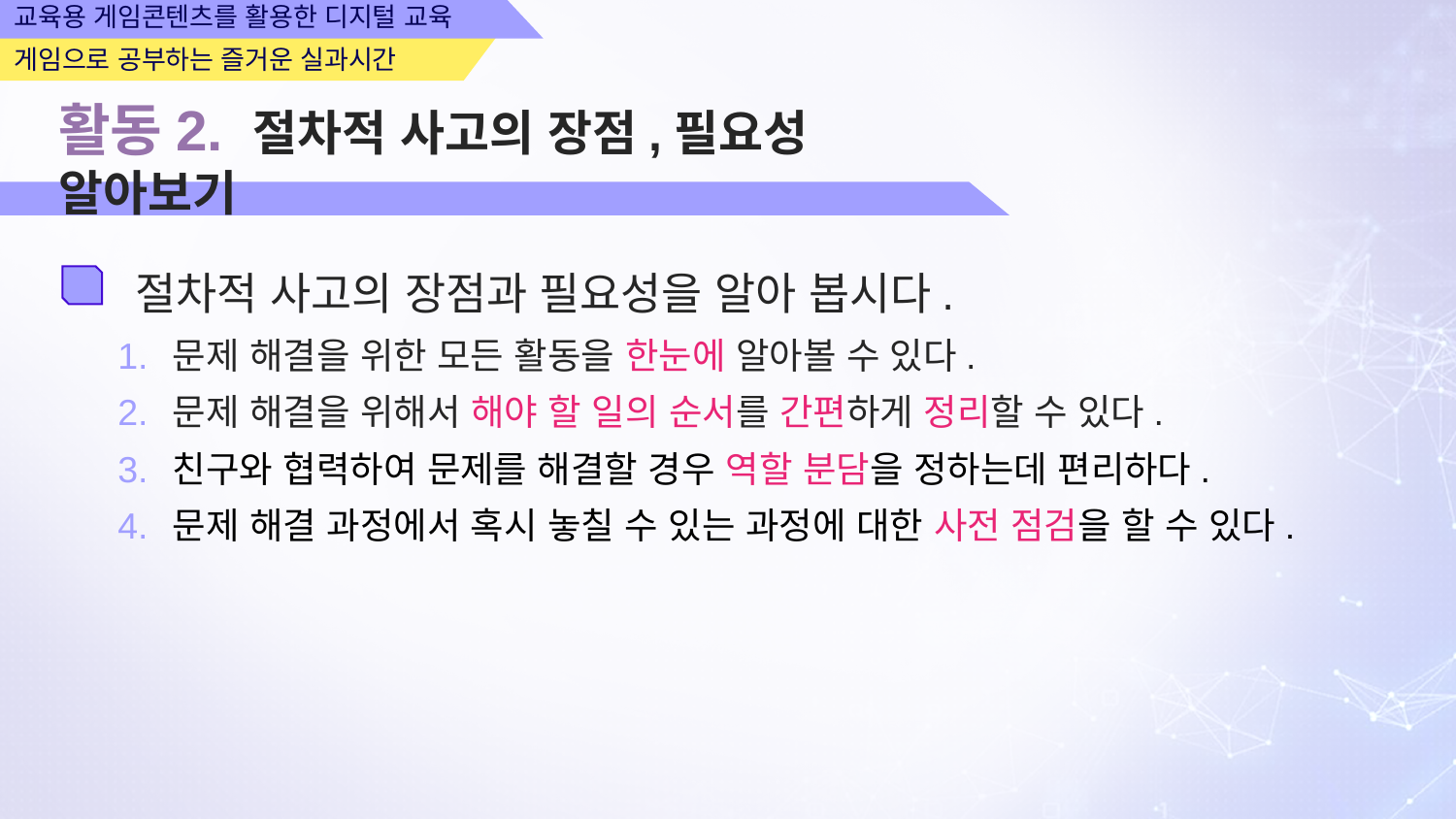

활동2. 절차적 사고의 장점,필요성 알아보기

절차적 사고의 장점과 필요성을 알아 봅시다.

문제 해결을 위한 모든 활동을 한눈에 알아볼 수 있다.
문제 해결을 위해서 해야 할 일의 순서를 간편하게 정리할 수 있다.
친구와 협력하여 문제를 해결할 경우 역할 분담을 정하는데 편리하다.
문제 해결 과정에서 혹시 놓칠 수 있는 과정에 대한 사전 점검을 할 수 있다.